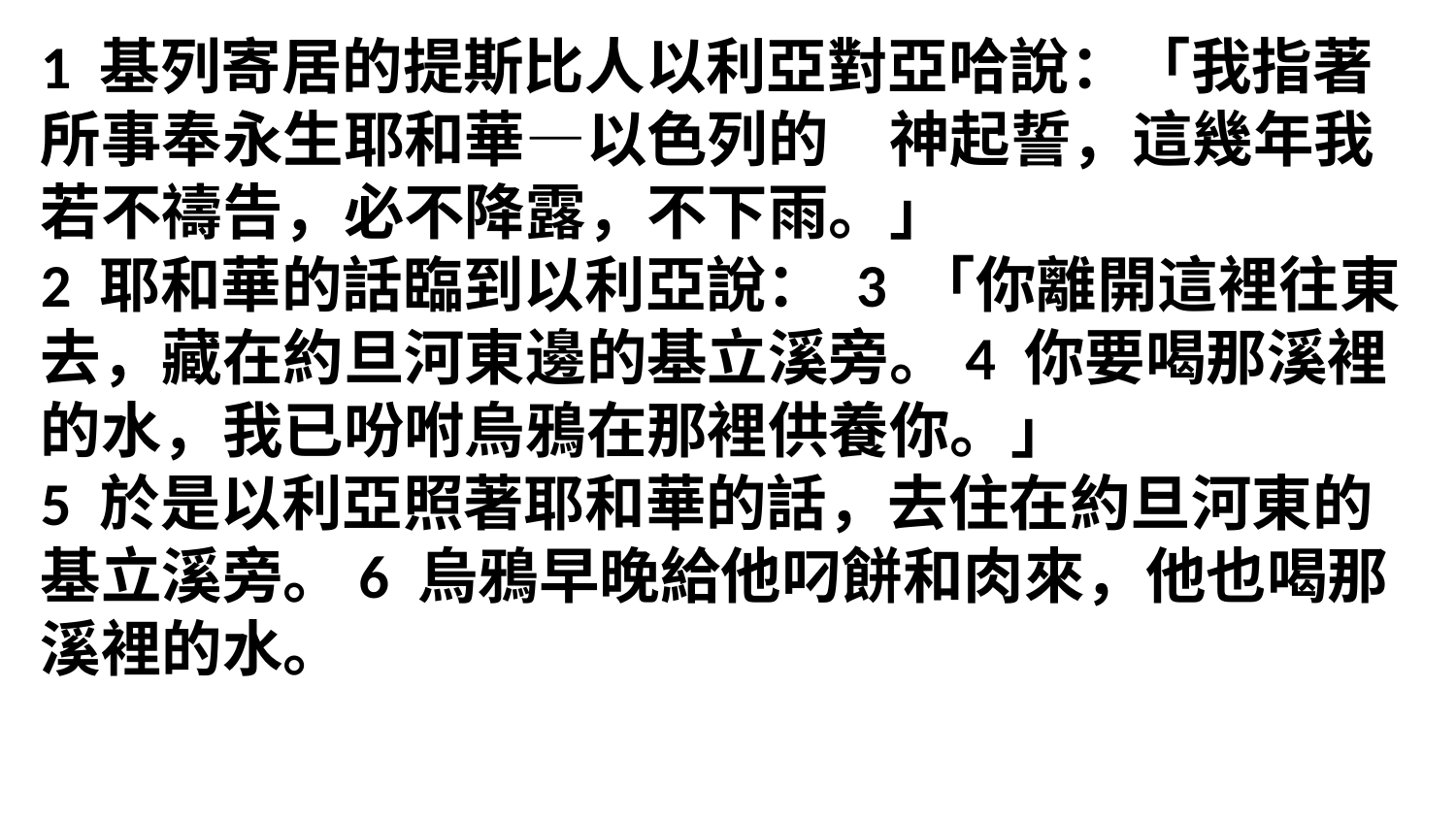

1 基列寄居的提斯比人以利亞對亞哈說：「我指著所事奉永生耶和華—以色列的　神起誓，這幾年我若不禱告，必不降露，不下雨。」
2 耶和華的話臨到以利亞說： 3 「你離開這裡往東去，藏在約旦河東邊的基立溪旁。4 你要喝那溪裡的水，我已吩咐烏鴉在那裡供養你。」
5 於是以利亞照著耶和華的話，去住在約旦河東的基立溪旁。6 烏鴉早晚給他叼餅和肉來，他也喝那溪裡的水。